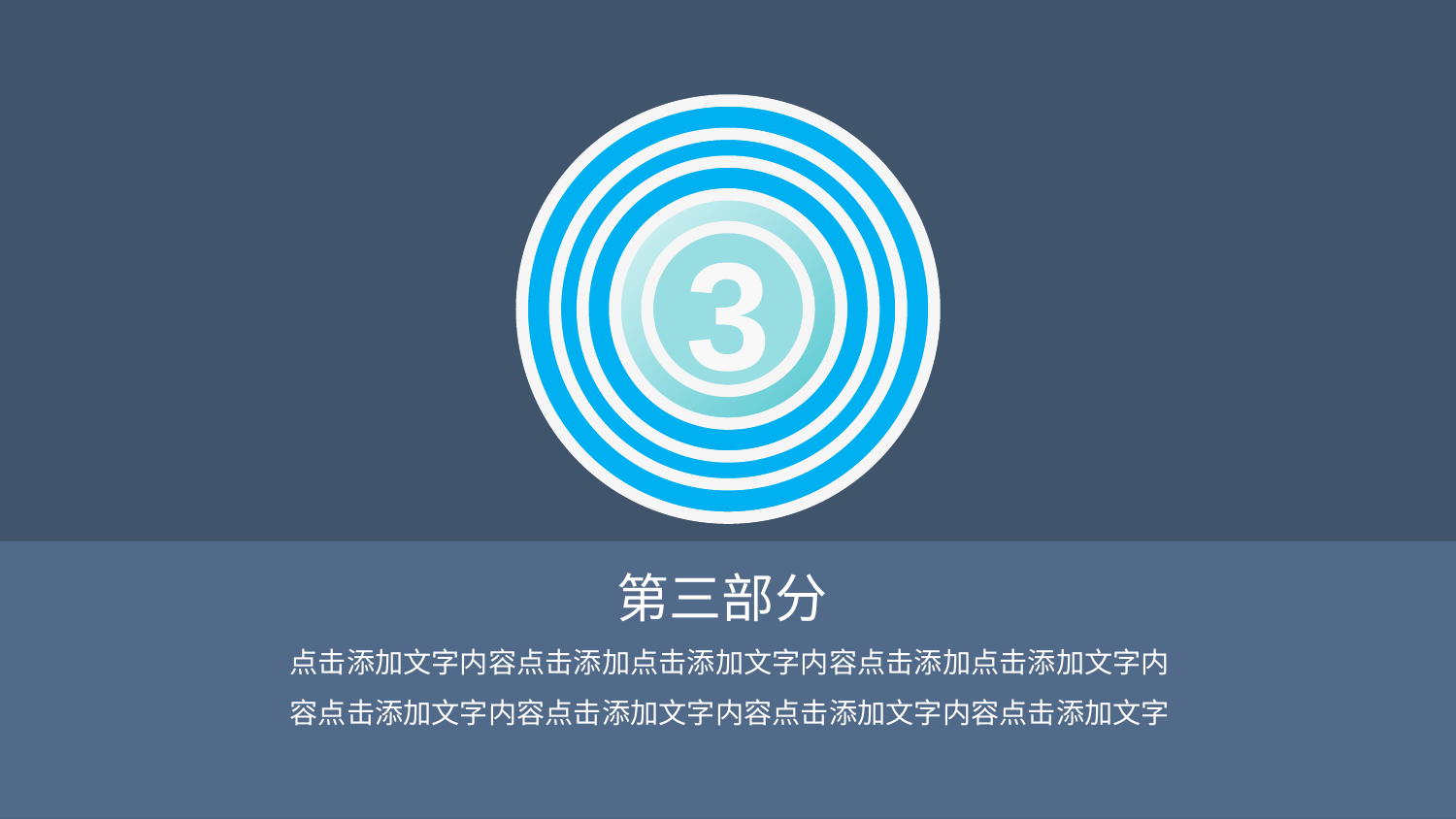

3

第三部分
点击添加文字内容点击添加点击添加文字内容点击添加点击添加文字内容点击添加文字内容点击添加文字内容点击添加文字内容点击添加文字